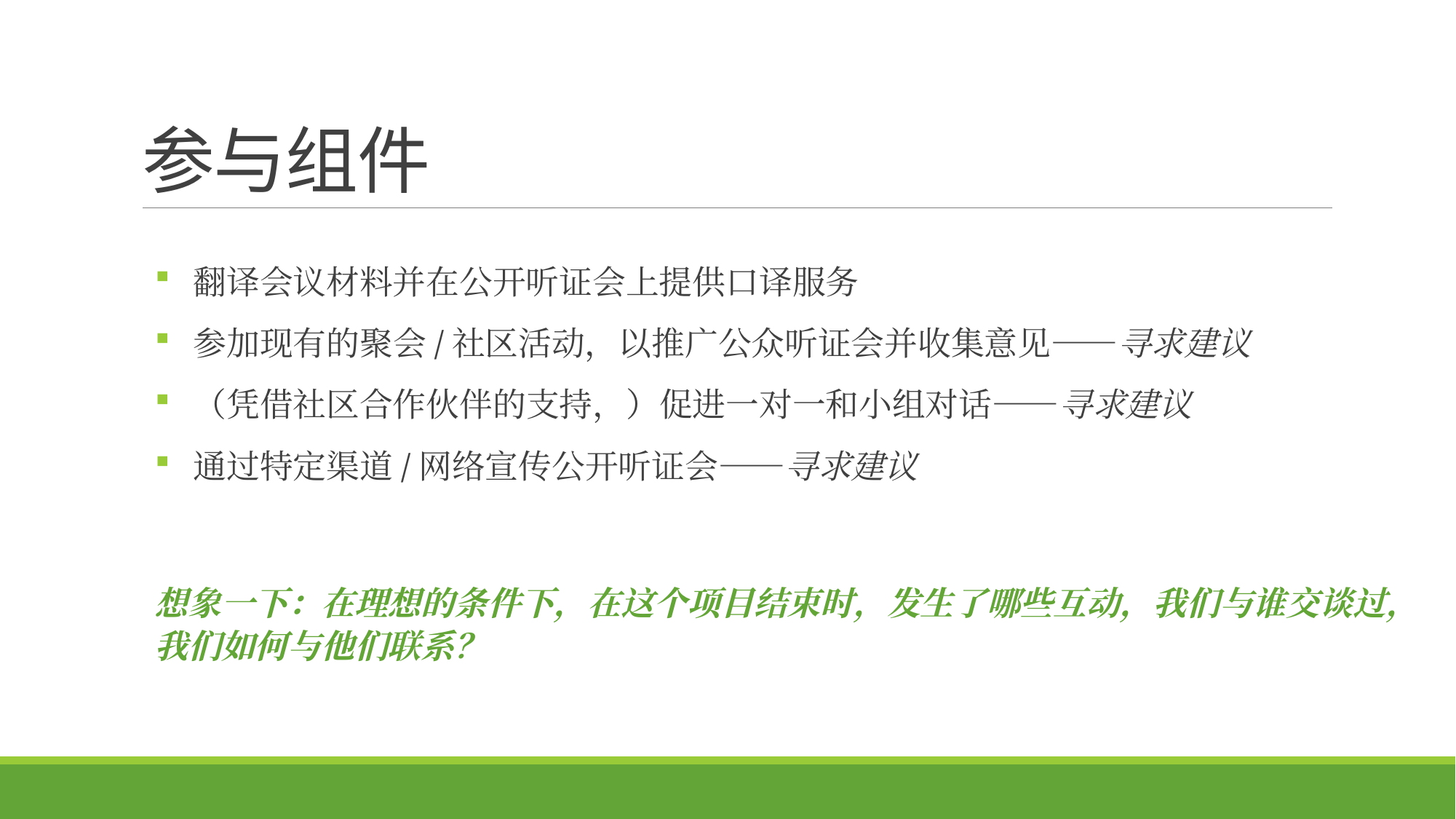

# 参与组件
 翻译会议材料并在公开听证会上提供口译服务
 参加现有的聚会/社区活动，以推广公众听证会并收集意见——寻求建议
 （凭借社区合作伙伴的支持，）促进一对一和小组对话——寻求建议
 通过特定渠道/网络宣传公开听证会——寻求建议

想象一下：在理想的条件下，在这个项目结束时，发生了哪些互动，我们与谁交谈过，我们如何与他们联系？